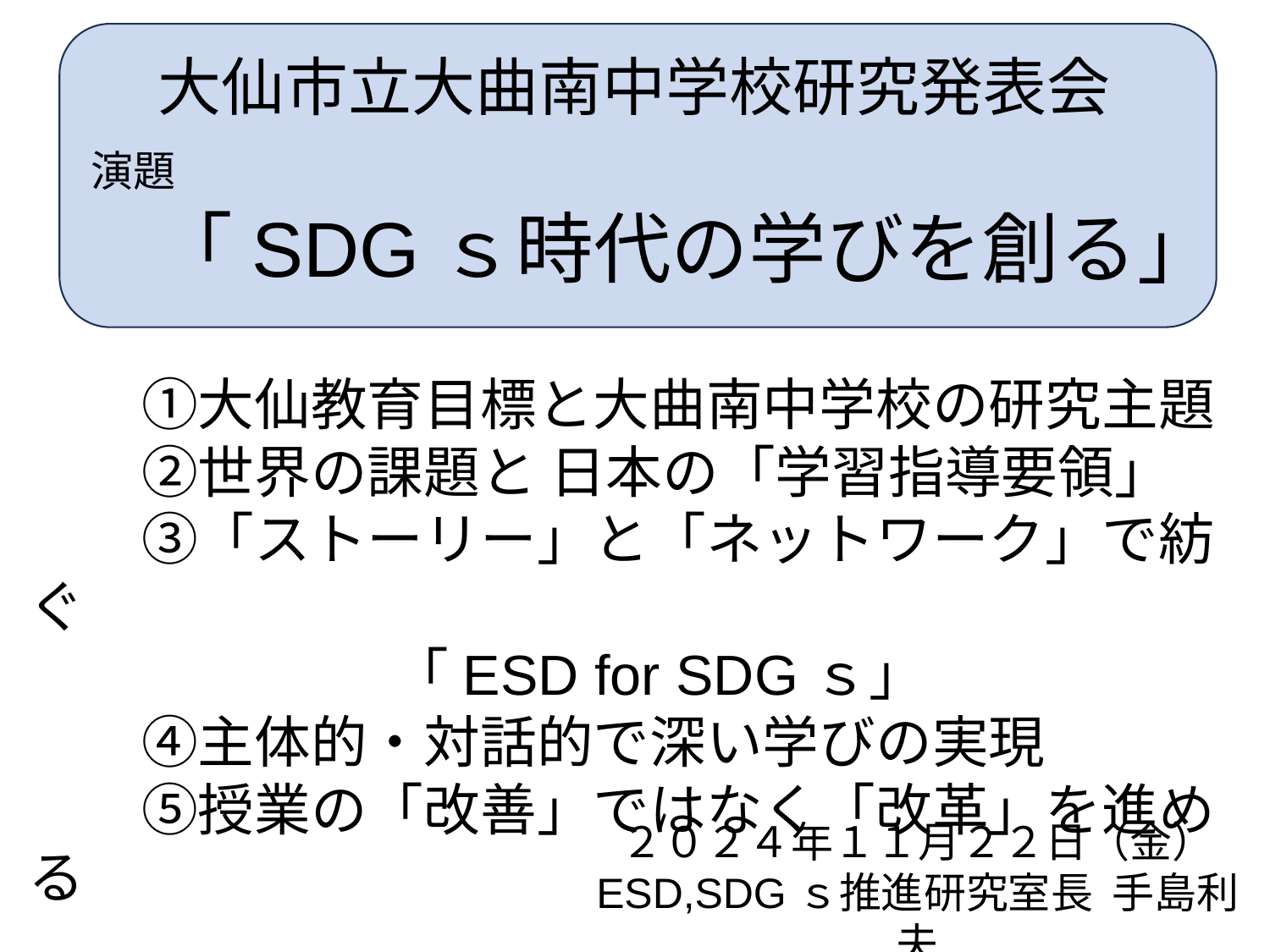

大仙市立大曲南中学校研究発表会
     演題
　　「SDGｓ時代の学びを創る」

　　①大仙教育目標と大曲南中学校の研究主題
　　②世界の課題と 日本の「学習指導要領」
　　③「ストーリー」と「ネットワーク」で紡ぐ
　　 　　　　 「ESD for SDGｓ」
　　④主体的・対話的で深い学びの実現
　　⑤授業の「改善」ではなく「改革」を進める

２０２４年１１月２２日（金）
ESD,SDGｓ推進研究室長  手島利夫